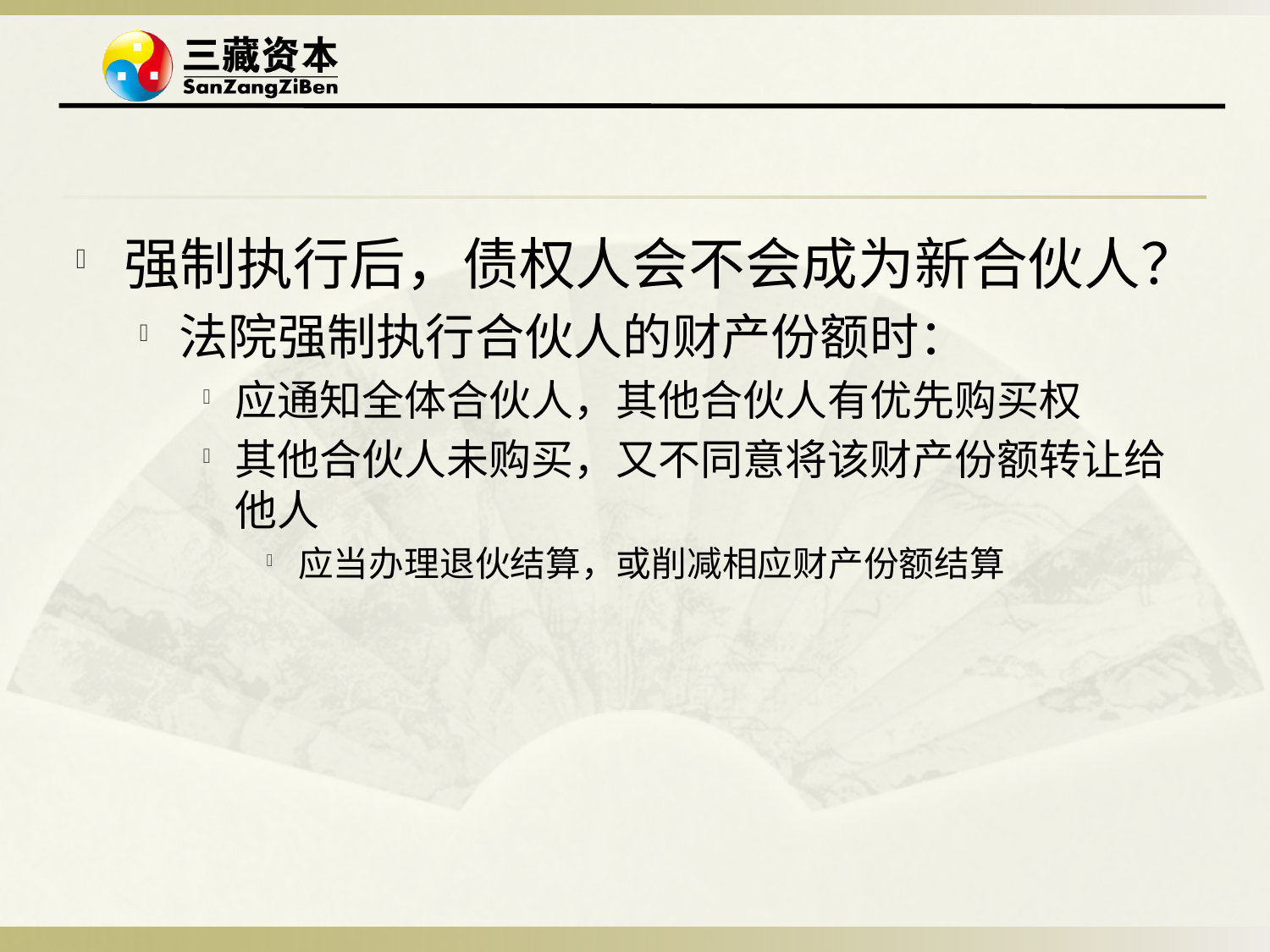

#
强制执行后，债权人会不会成为新合伙人？
法院强制执行合伙人的财产份额时：
应通知全体合伙人，其他合伙人有优先购买权
其他合伙人未购买，又不同意将该财产份额转让给他人
应当办理退伙结算，或削减相应财产份额结算